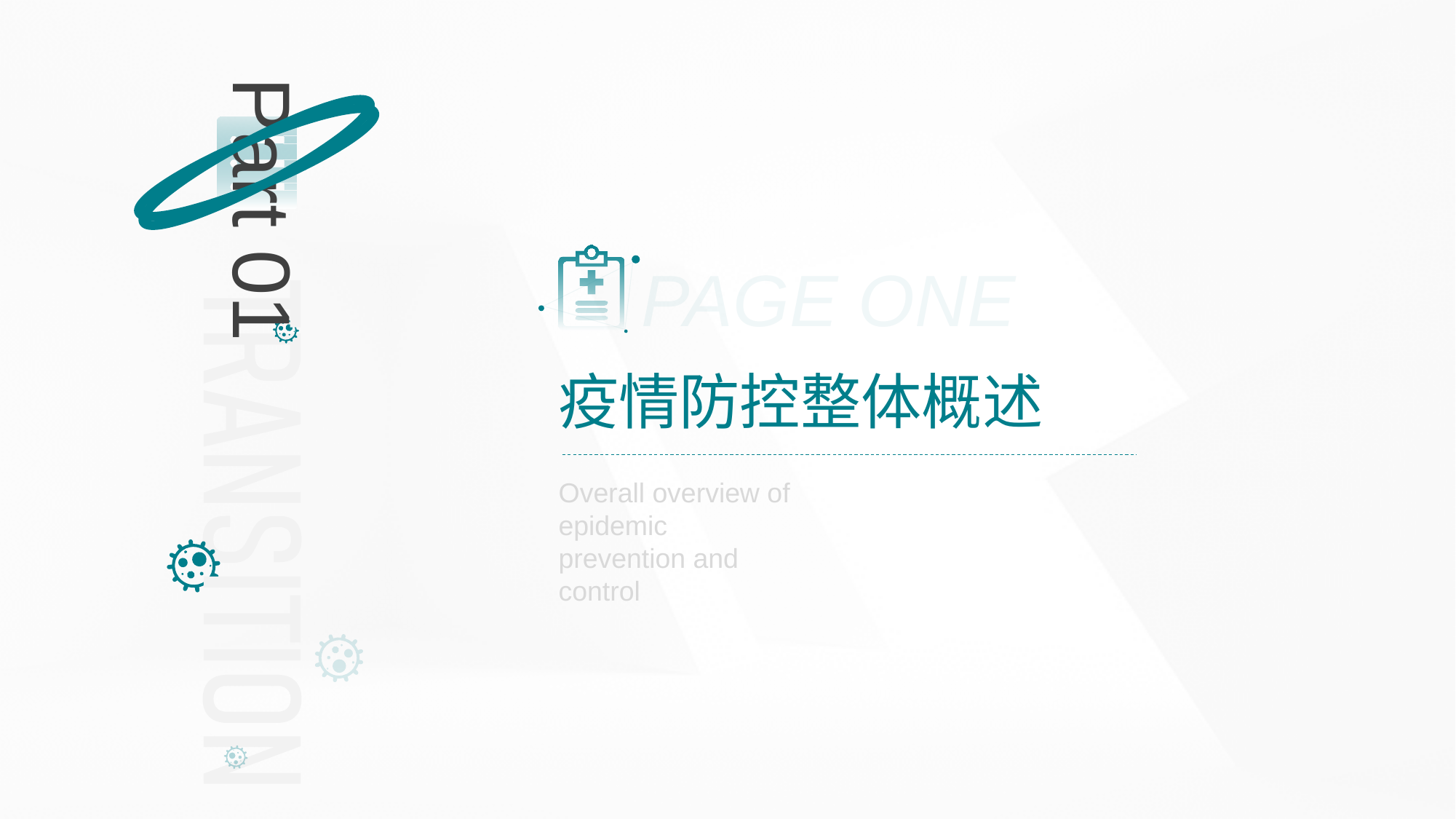

Part 01

PAGE ONE

疫情防控整体概述

Overall overview of epidemic prevention and control